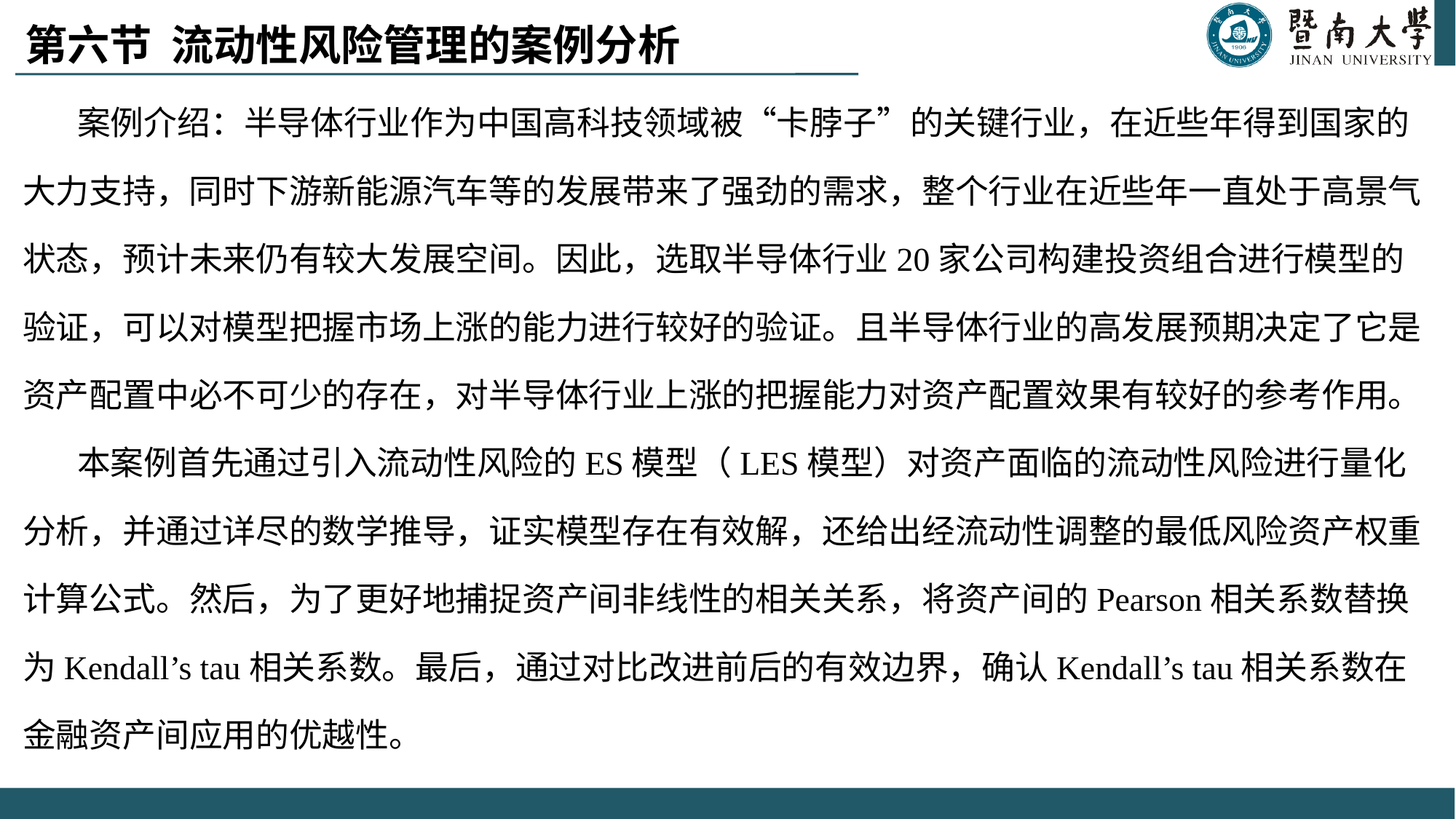

# 第六节  流动性风险管理的案例分析

案例介绍：半导体行业作为中国高科技领域被“卡脖子”的关键行业，在近些年得到国家的大力支持，同时下游新能源汽车等的发展带来了强劲的需求，整个行业在近些年一直处于高景气状态，预计未来仍有较大发展空间。因此，选取半导体行业20家公司构建投资组合进行模型的验证，可以对模型把握市场上涨的能力进行较好的验证。且半导体行业的高发展预期决定了它是资产配置中必不可少的存在，对半导体行业上涨的把握能力对资产配置效果有较好的参考作用。
本案例首先通过引入流动性风险的ES模型（LES模型）对资产面临的流动性风险进行量化分析，并通过详尽的数学推导，证实模型存在有效解，还给出经流动性调整的最低风险资产权重计算公式。然后，为了更好地捕捉资产间非线性的相关关系，将资产间的Pearson相关系数替换为Kendall’s tau相关系数。最后，通过对比改进前后的有效边界，确认Kendall’s tau相关系数在金融资产间应用的优越性。